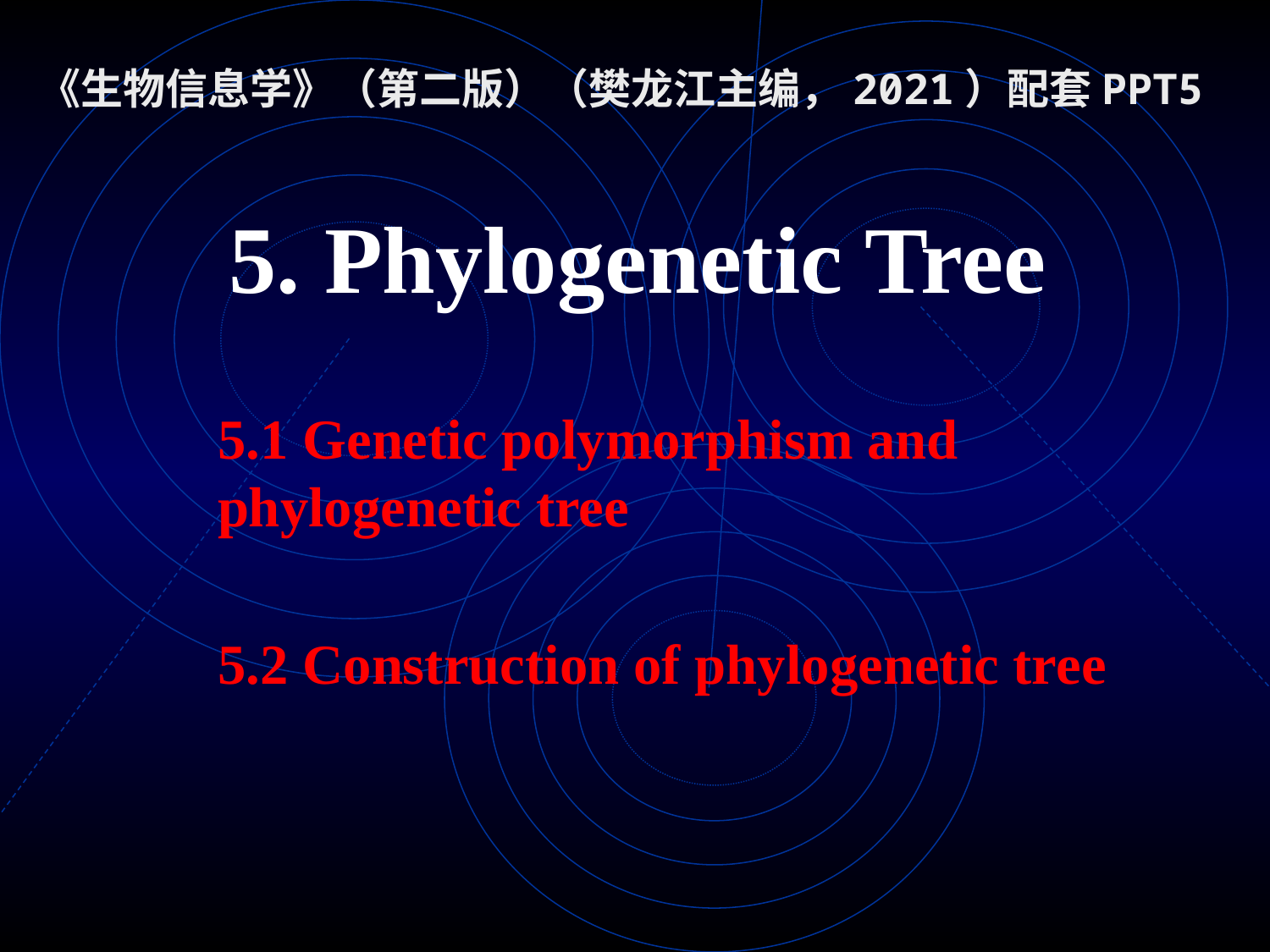

《生物信息学》（第二版）（樊龙江主编，2021）配套PPT5
# 5. Phylogenetic Tree
5.1 Genetic polymorphism and phylogenetic tree

5.2 Construction of phylogenetic tree